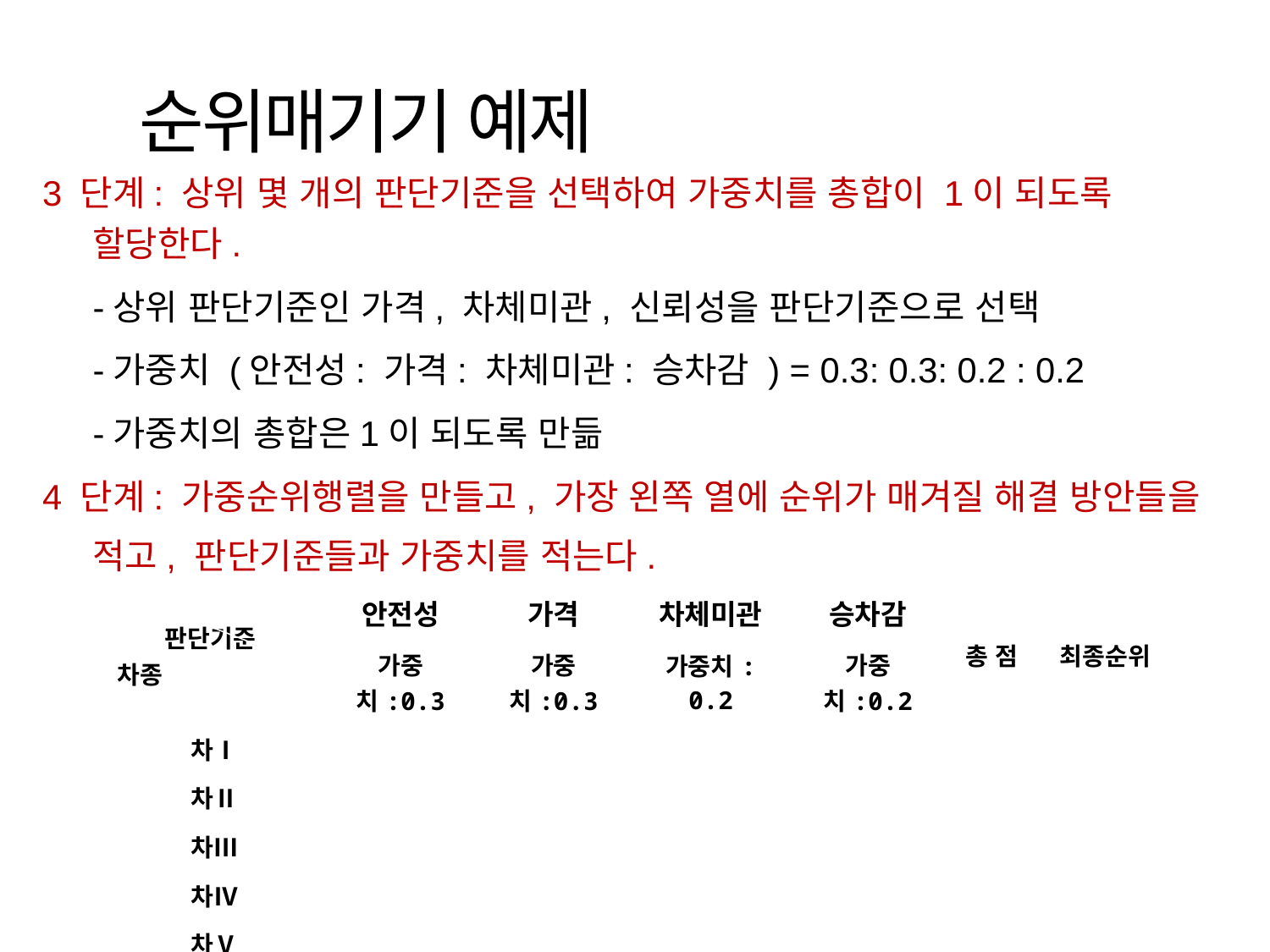

# 순위매기기 예제
3 단계: 상위 몇 개의 판단기준을 선택하여 가중치를 총합이 1이 되도록 할당한다.
	-상위 판단기준인 가격, 차체미관, 신뢰성을 판단기준으로 선택
	-가중치 (안전성: 가격: 차체미관: 승차감 ) = 0.3: 0.3: 0.2 : 0.2
	-가중치의 총합은1이 되도록 만듦
4 단계: 가중순위행렬을 만들고, 가장 왼쪽 열에 순위가 매겨질 해결 방안들을 적고, 판단기준들과 가중치를 적는다.

| 판단기준 차종 | 안전성 | 가격 | 차체미관 | 승차감 | 총 점 | 최종순위 |
| --- | --- | --- | --- | --- | --- | --- |
|  | 가중치:0.3 | 가중치:0.3 | 가중치: 0.2 | 가중치:0.2 |  |  |
| 차Ⅰ |  |  |  |  |  |  |
| 차Ⅱ |  |  |  |  |  |  |
| 차Ⅲ |  |  |  |  |  |  |
| 차Ⅳ |  |  |  |  |  |  |
| 차Ⅴ |  |  |  |  |  |  |